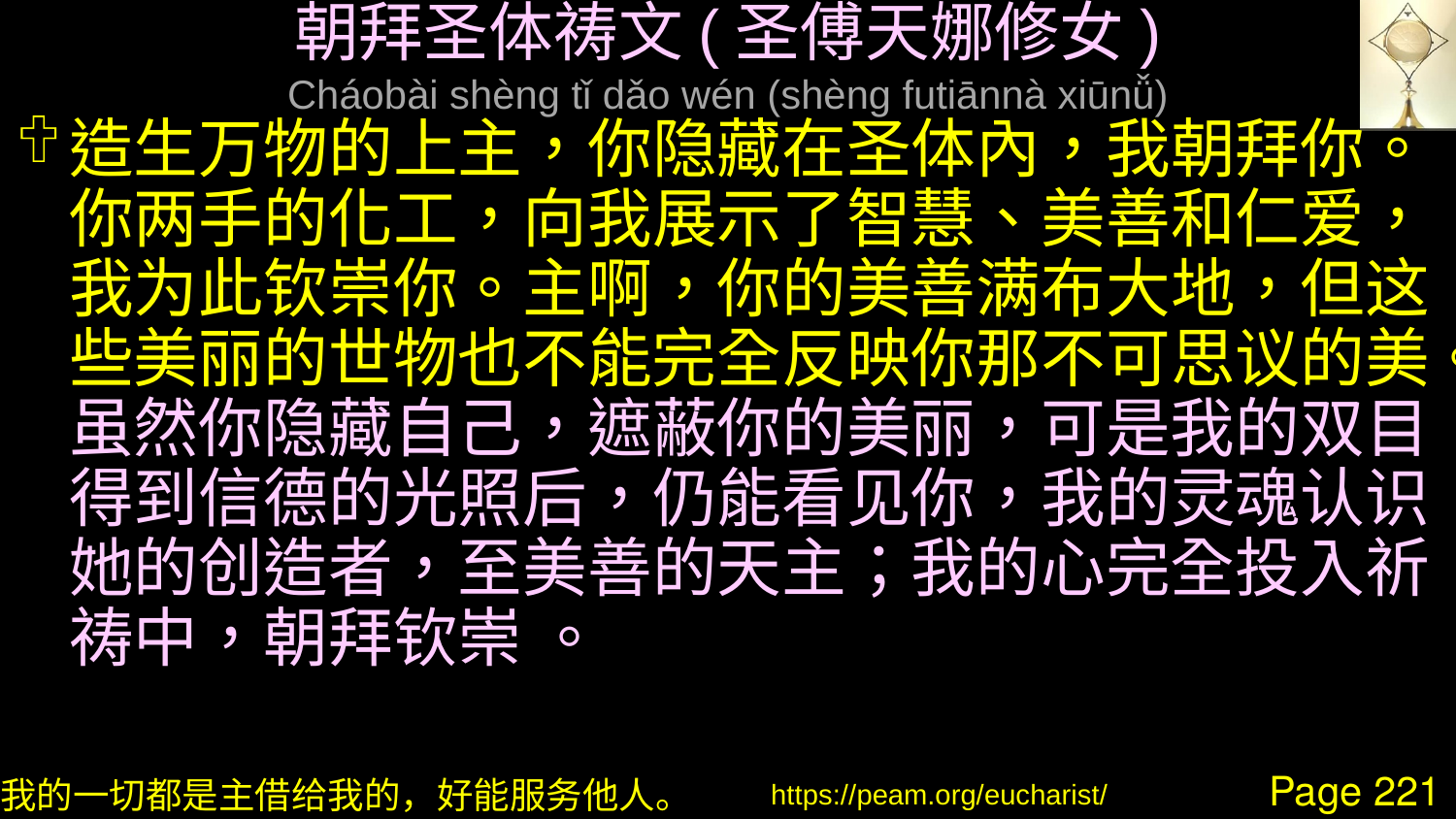

# 朝拜圣体祷文(圣傅天娜修女) Cháobài shèng tǐ dǎo wén (shèng futiānnà xiūnǚ)
造生万物的上主，你隐藏在圣体內，我朝拜你。你两手的化工，向我展示了智慧、美善和仁爱，我为此钦崇你。主啊，你的美善满布大地，但这些美丽的世物也不能完全反映你那不可思议的美。虽然你隐藏自己，遮蔽你的美丽，可是我的双目得到信德的光照后，仍能看见你，我的灵魂认识她的创造者，至美善的天主；我的心完全投入祈祷中，朝拜钦崇 。